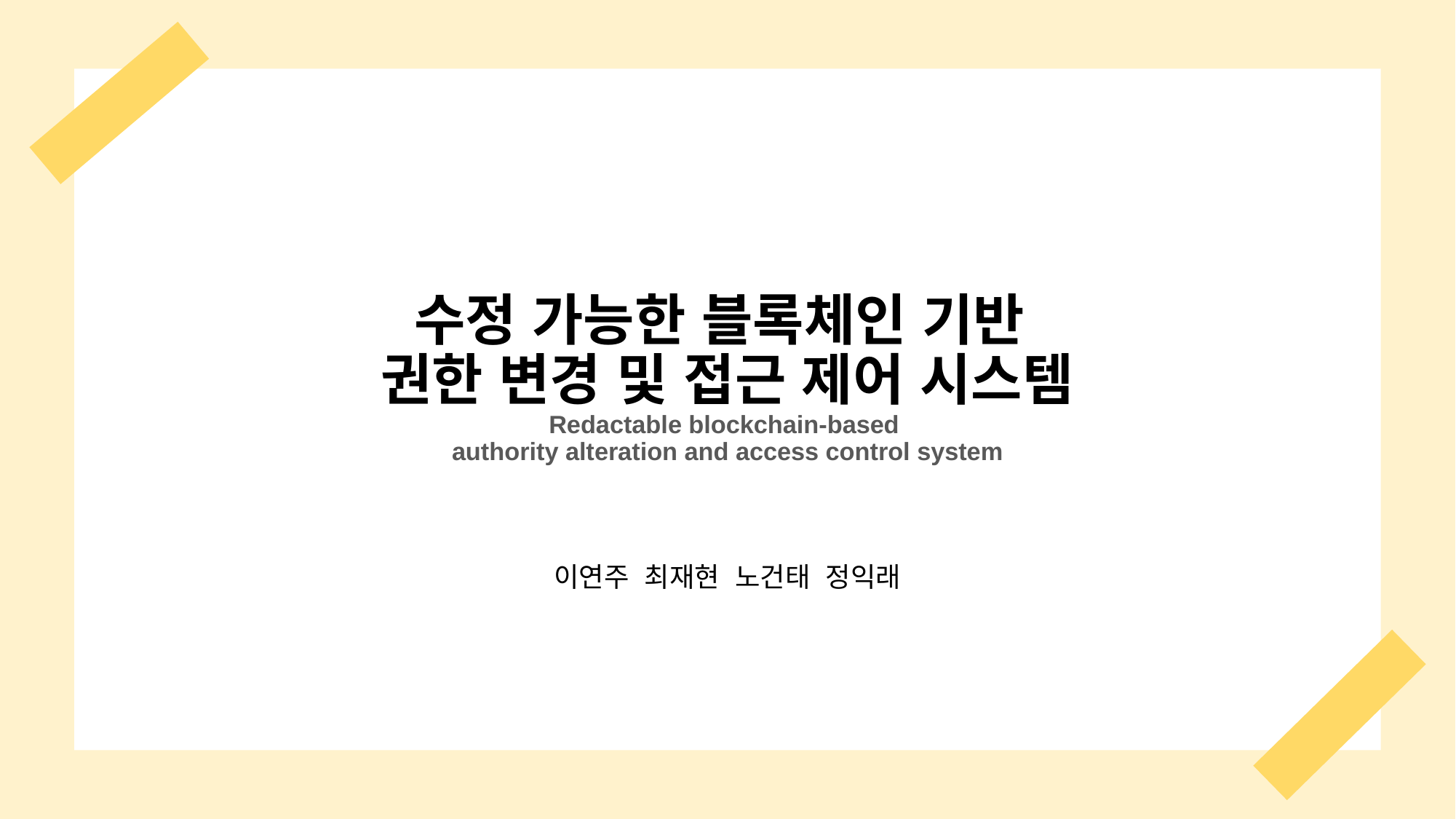

# 수정 가능한 블록체인 기반 권한 변경 및 접근 제어 시스템 Redactable blockchain-based authority alteration and access control system
이연주  최재현  노건태  정익래